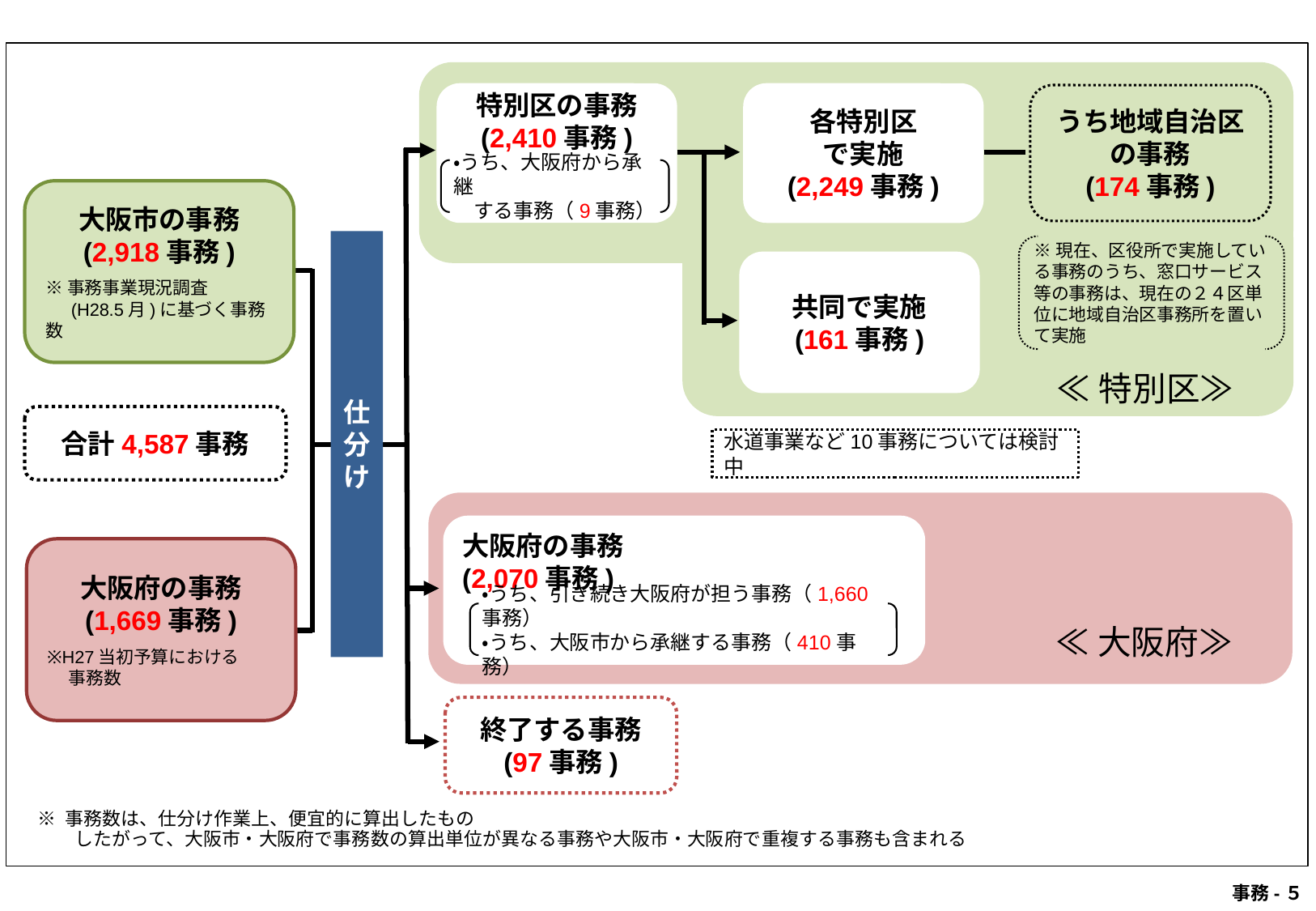

各特別区
で実施
(2,249事務)
特別区の事務
(2,410事務)

うち地域自治区の事務
(174事務)
・うち、大阪府から承継
　する事務（9事務）
大阪市の事務
(2,918事務)

※事務事業現況調査
　 (H28.5月)に基づく事務数

仕分け
※現在、区役所で実施している事務のうち、窓口サービス等の事務は、現在の２４区単位に地域自治区事務所を置いて実施
共同で実施
(161事務)
≪特別区≫
合計4,587事務
水道事業など10事務については検討中

大阪府の事務
(2,070事務)

大阪府の事務
(1,669事務)

※H27当初予算における
　 事務数
・うち、引き続き大阪府が担う事務（1,660事務）
・うち、大阪市から承継する事務（410事務）
≪大阪府≫
終了する事務
(97事務)
※ 事務数は、仕分け作業上、便宜的に算出したもの
　　したがって、大阪市・大阪府で事務数の算出単位が異なる事務や大阪市・大阪府で重複する事務も含まれる
 事務-５